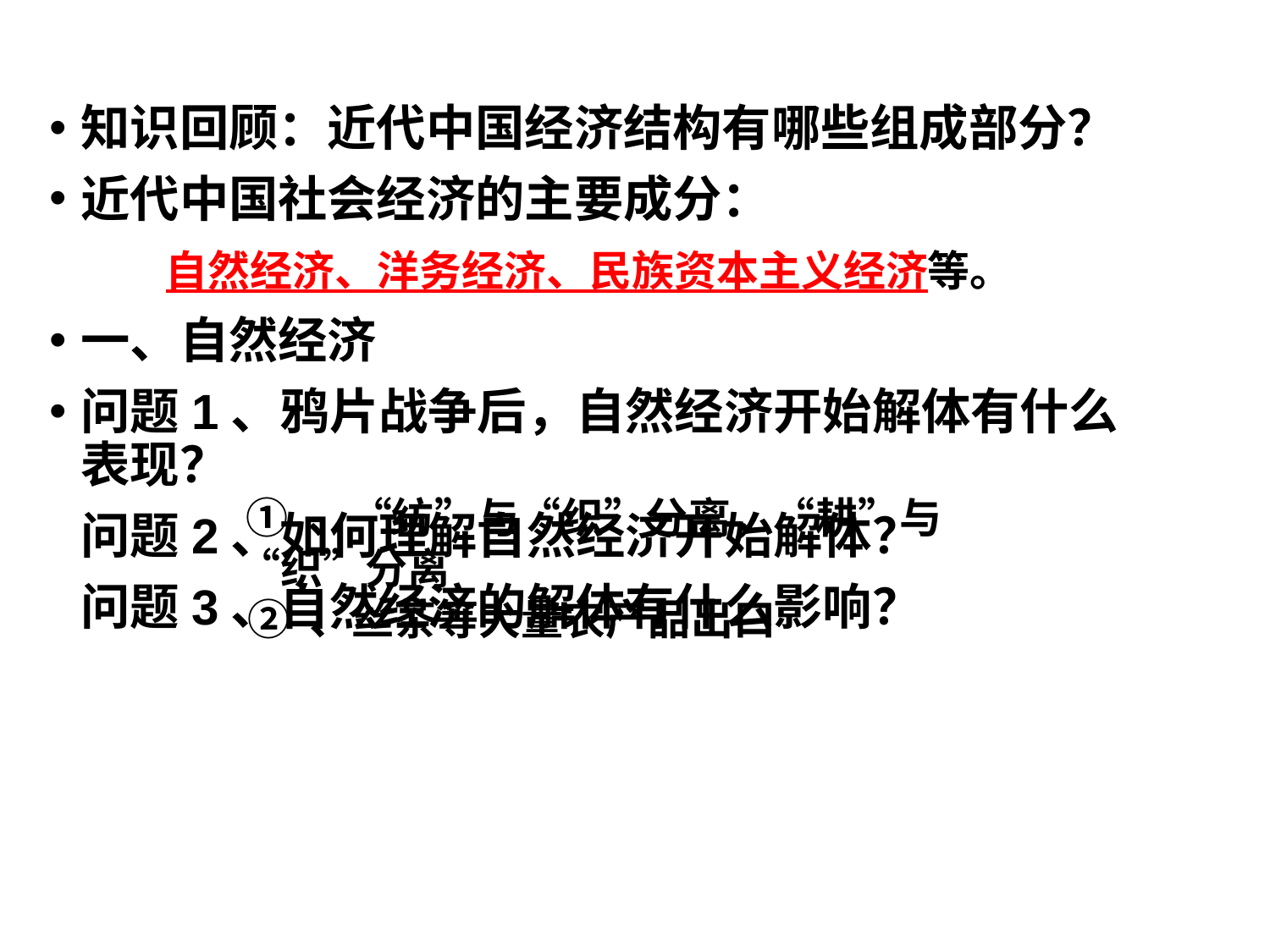

知识回顾：近代中国经济结构有哪些组成部分？
近代中国社会经济的主要成分：

一、自然经济
问题1、鸦片战争后，自然经济开始解体有什么表现？
	问题2、如何理解自然经济开始解体？
	问题3、自然经济的解体有什么影响？

自然经济、洋务经济、民族资本主义经济等。
 ① 、“纺”与“织”分离，“耕”与“织”分离
 ② 、丝茶等大量农产品出口